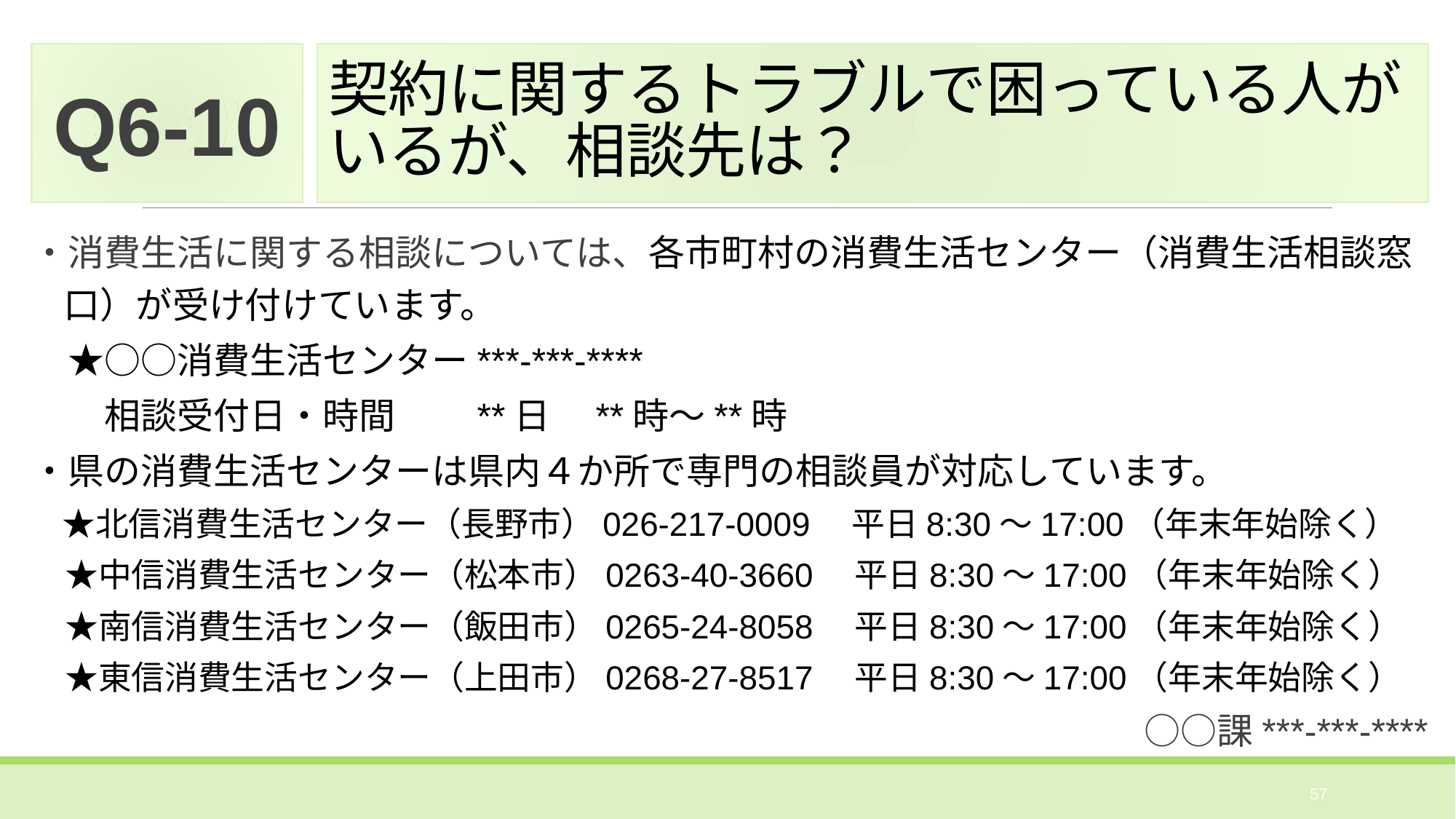

Q6-10
Q6-10
# 契約に関するトラブルで困っている人がいるが、相談先は？
・消費生活に関する相談については、各市町村の消費生活センター（消費生活相談窓口）が受け付けています。
　★○○消費生活センター***-***-****
　　相談受付日・時間　　**日　**時～**時
・県の消費生活センターは県内４か所で専門の相談員が対応しています。
　★北信消費生活センター（長野市）026-217-0009　平日8:30～17:00（年末年始除く）
　★中信消費生活センター（松本市）0263-40-3660　平日8:30～17:00（年末年始除く）
　★南信消費生活センター（飯田市）0265-24-8058　平日8:30～17:00（年末年始除く）
　★東信消費生活センター（上田市）0268-27-8517　平日8:30～17:00（年末年始除く）
　○○課***-***-****
57